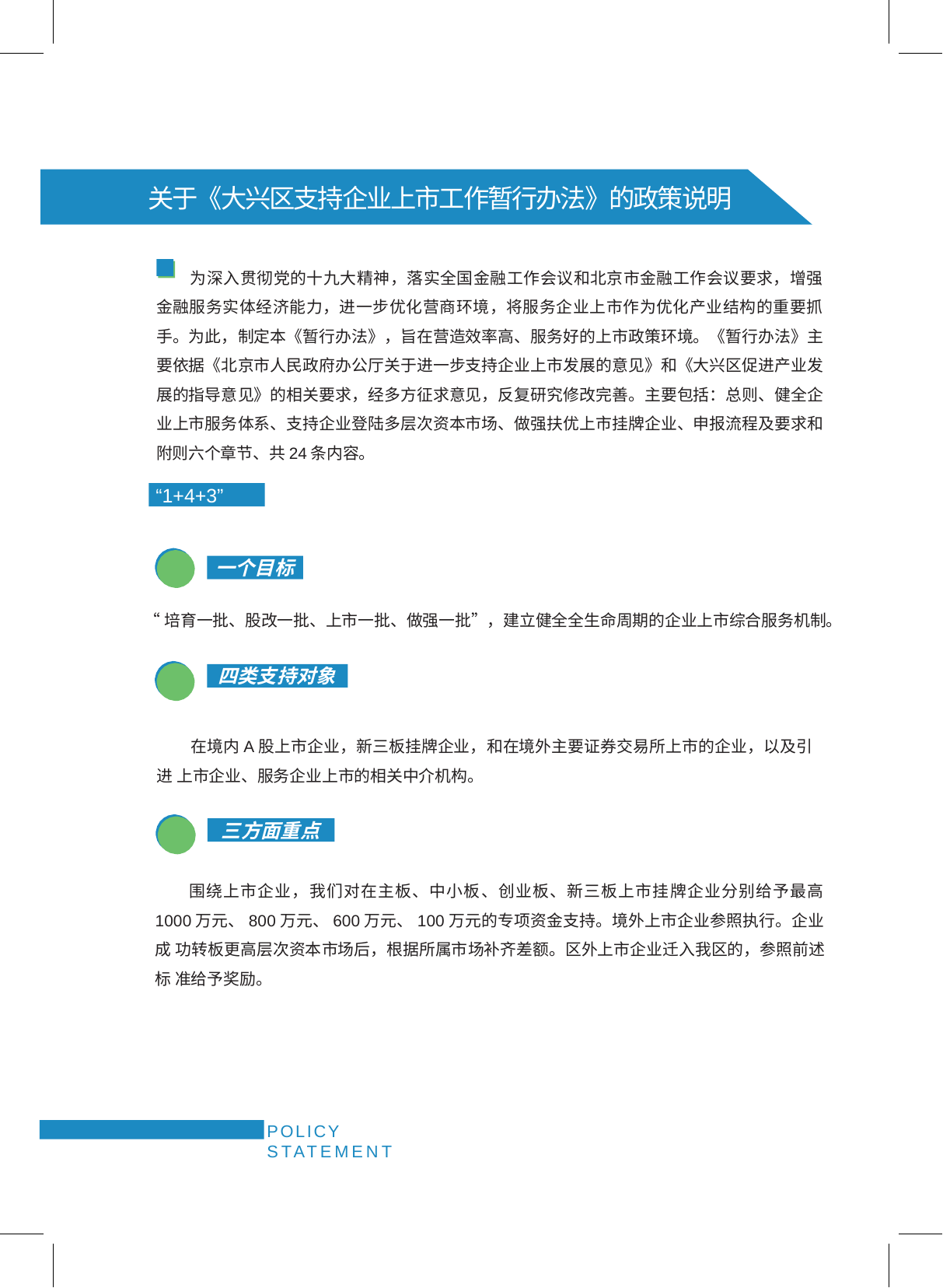

关于《大兴区支持企业上市工作暂行办法》的政策说明
为深入贯彻党的十九大精神，落实全国金融工作会议和北京市金融工作会议要求，增强 金融服务实体经济能力，进一步优化营商环境，将服务企业上市作为优化产业结构的重要抓 手。为此，制定本《暂行办法》，旨在营造效率高、服务好的上市政策环境。《暂行办法》主 要依据《北京市人民政府办公厅关于进一步支持企业上市发展的意见》和《大兴区促进产业发 展的指导意见》的相关要求，经多方征求意见，反复研究修改完善。主要包括：总则、健全企 业上市服务体系、支持企业登陆多层次资本市场、做强扶优上市挂牌企业、申报流程及要求和 附则六个章节、共24条内容。

“1+4+3”

一个目标
“培育一批、股改一批、上市一批、做强一批”，建立健全全生命周期的企业上市综合服务机制。

四类支持对象
在境内A股上市企业，新三板挂牌企业，和在境外主要证券交易所上市的企业，以及引进 上市企业、服务企业上市的相关中介机构。

三方面重点
围绕上市企业，我们对在主板、中小板、创业板、新三板上市挂牌企业分别给予最高 1000万元、800万元、600万元、100万元的专项资金支持。境外上市企业参照执行。企业成 功转板更高层次资本市场后，根据所属市场补齐差额。区外上市企业迁入我区的，参照前述标 准给予奖励。

POLICY STATEMENT